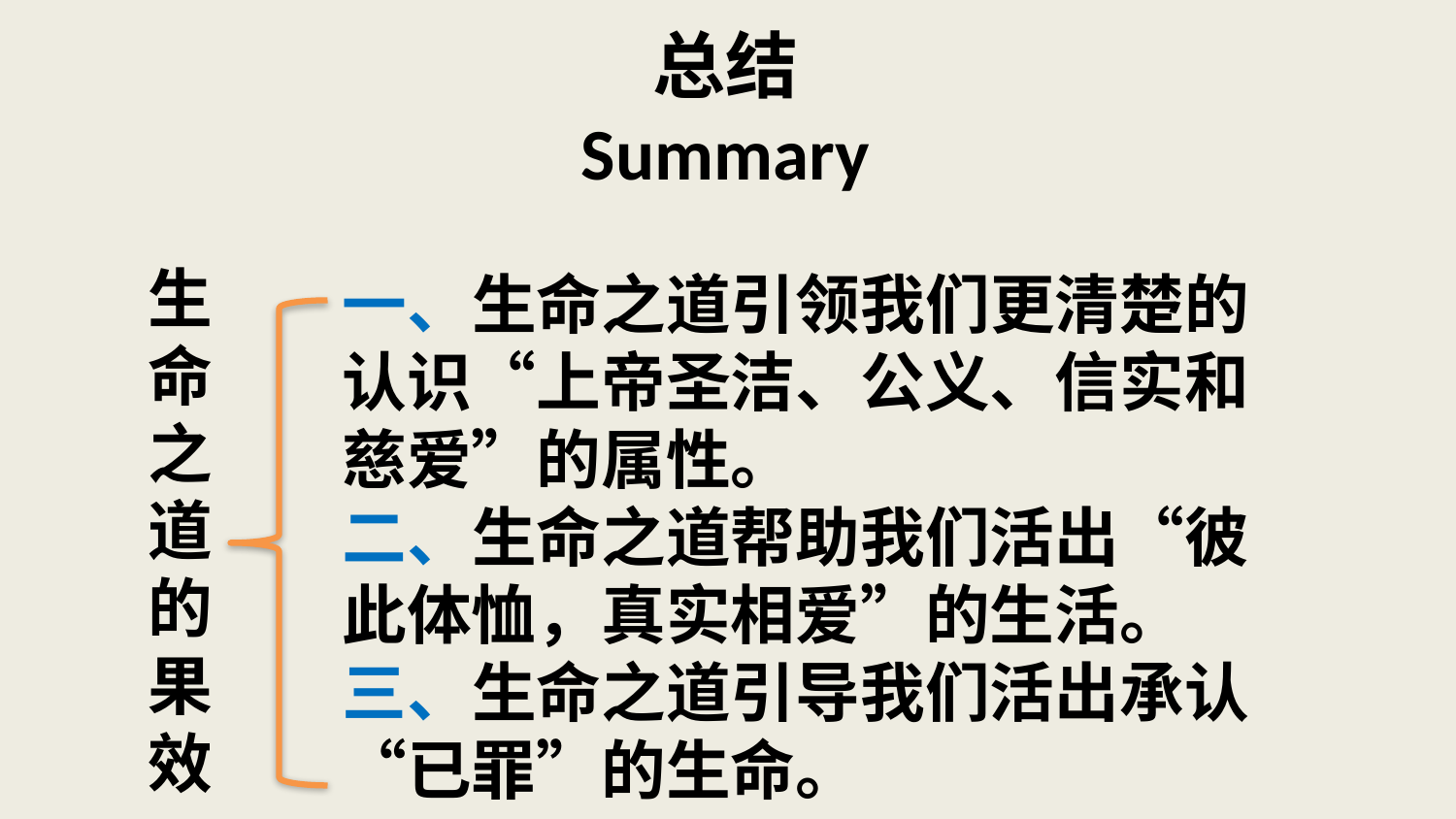

# 总结 Summary

生命之道的果效
一、生命之道引领我们更清楚的认识“上帝圣洁、公义、信实和慈爱”的属性。
二、生命之道帮助我们活出“彼此体恤，真实相爱”的生活。
三、生命之道引导我们活出承认“已罪”的生命。